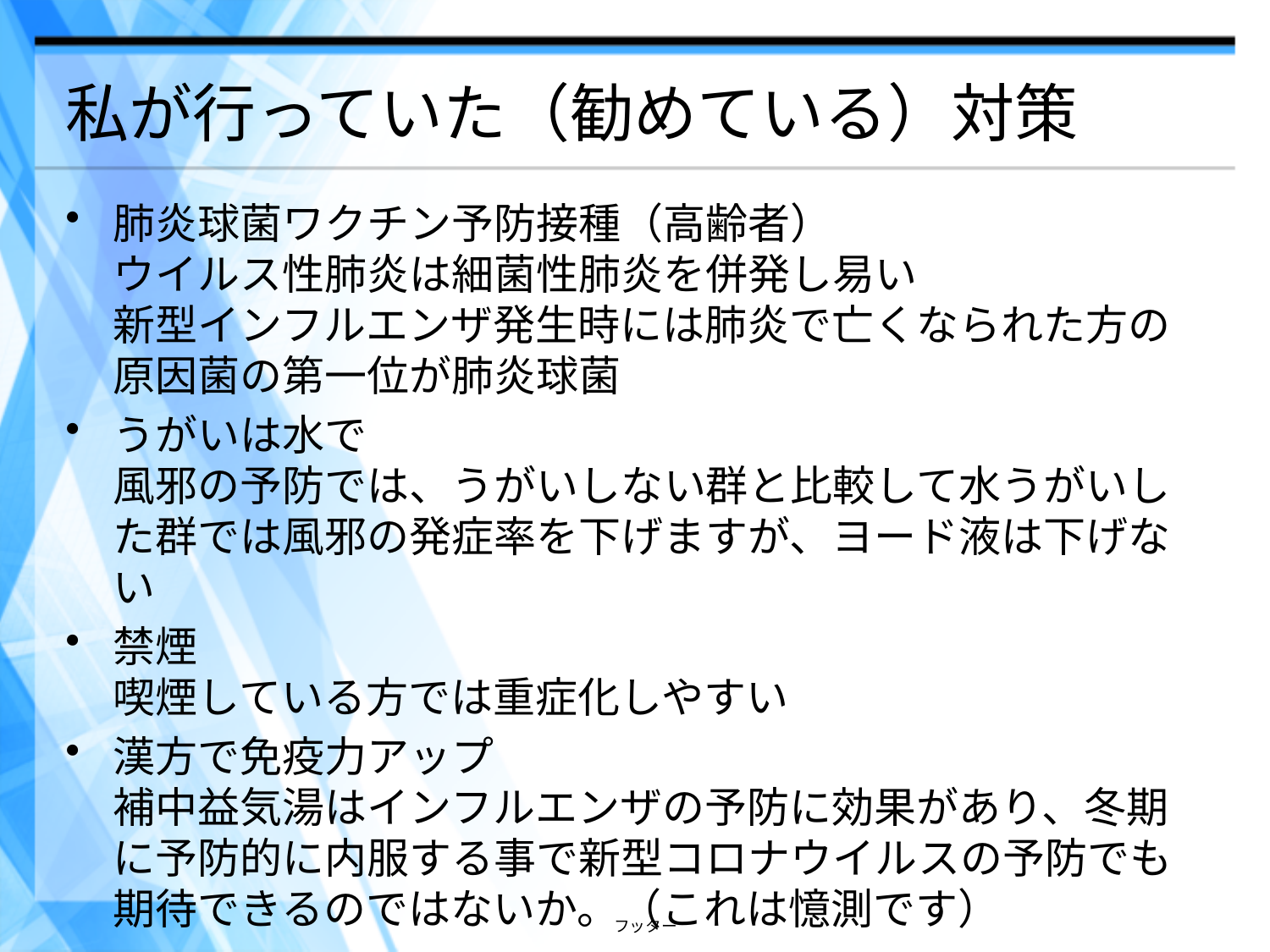

# 私が行っていた（勧めている）対策
肺炎球菌ワクチン予防接種（高齢者）
ウイルス性肺炎は細菌性肺炎を併発し易い
新型インフルエンザ発生時には肺炎で亡くなられた方の原因菌の第一位が肺炎球菌
うがいは水で
風邪の予防では、うがいしない群と比較して水うがいした群では風邪の発症率を下げますが、ヨード液は下げない
禁煙
喫煙している方では重症化しやすい
漢方で免疫力アップ
補中益気湯はインフルエンザの予防に効果があり、冬期に予防的に内服する事で新型コロナウイルスの予防でも期待できるのではないか。（これは憶測です）
フッター